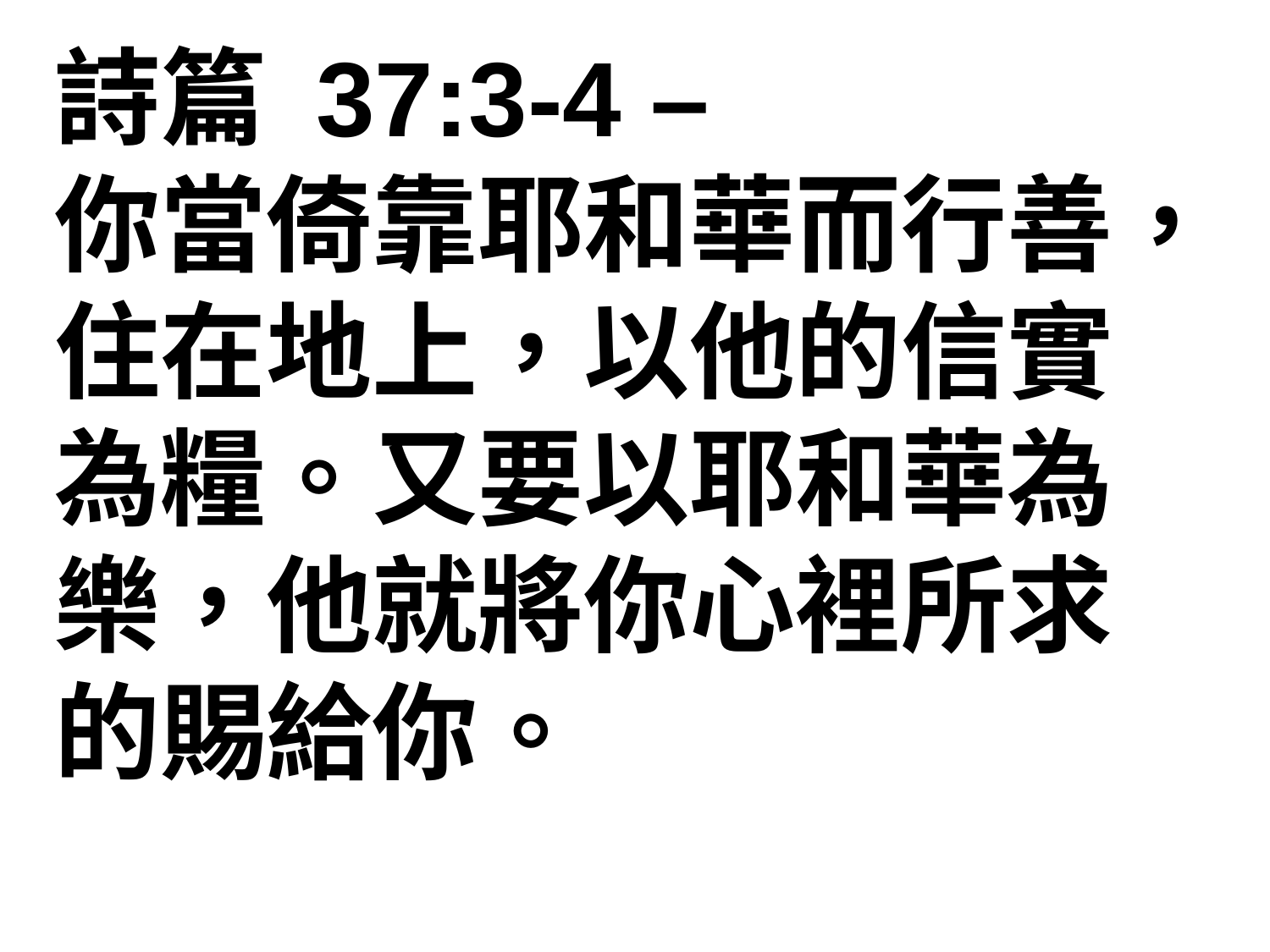

詩篇 37:3-4 –
你當倚靠耶和華而行善，住在地上，以他的信實為糧。又要以耶和華為樂，他就將你心裡所求的賜給你。